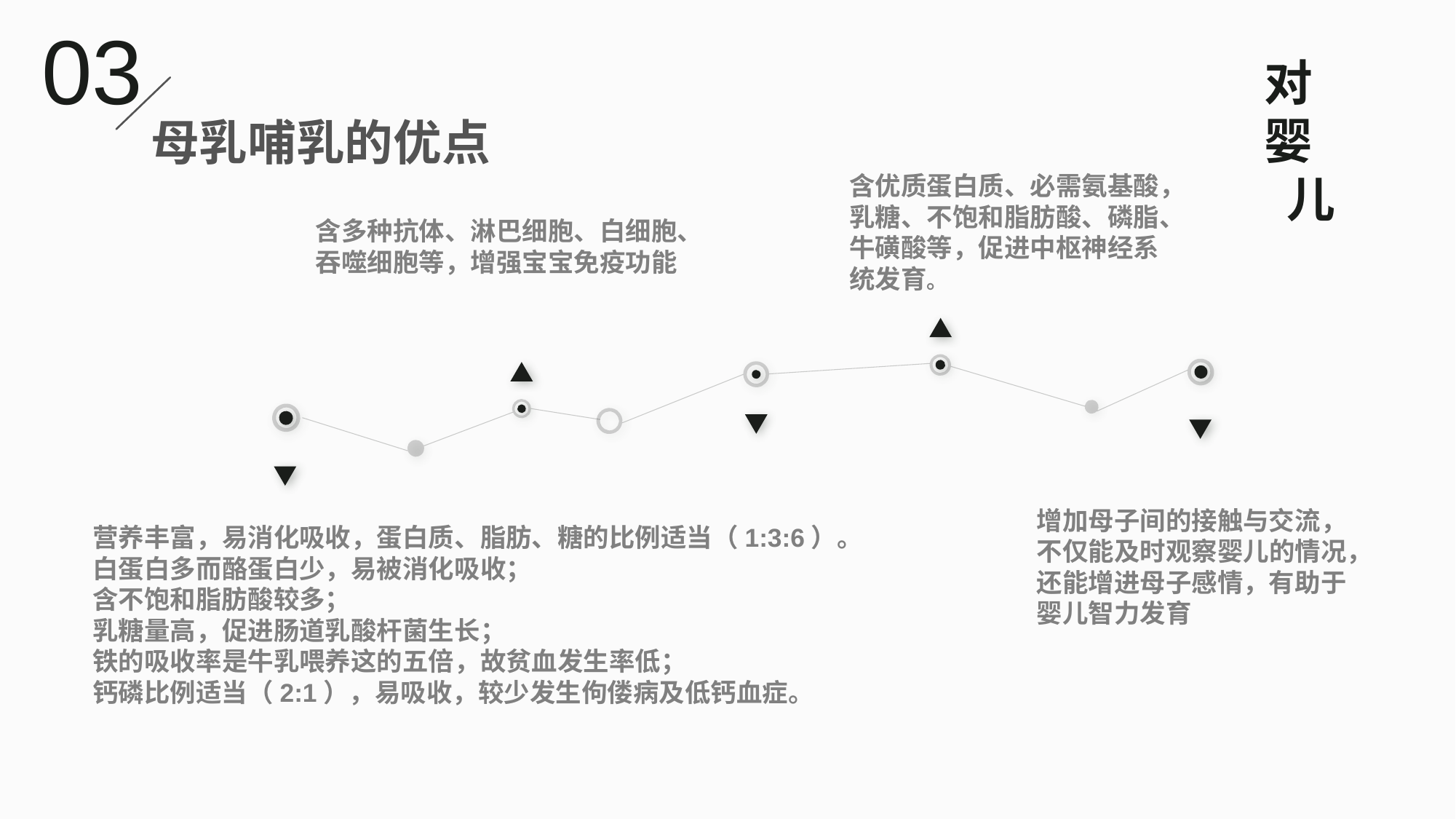

03
对
婴
 儿
母乳哺乳的优点
含多种抗体、淋巴细胞、白细胞、
吞噬细胞等，增强宝宝免疫功能

含优质蛋白质、必需氨基酸，
乳糖、不饱和脂肪酸、磷脂、
牛磺酸等，促进中枢神经系
统发育。

营养丰富，易消化吸收，蛋白质、脂肪、糖的比例适当（1:3:6）。
白蛋白多而酪蛋白少，易被消化吸收；
含不饱和脂肪酸较多；
乳糖量高，促进肠道乳酸杆菌生长；
铁的吸收率是牛乳喂养这的五倍，故贫血发生率低；
钙磷比例适当（2:1），易吸收，较少发生佝偻病及低钙血症。

增加母子间的接触与交流，不仅能及时观察婴儿的情况，还能增进母子感情，有助于婴儿智力发育